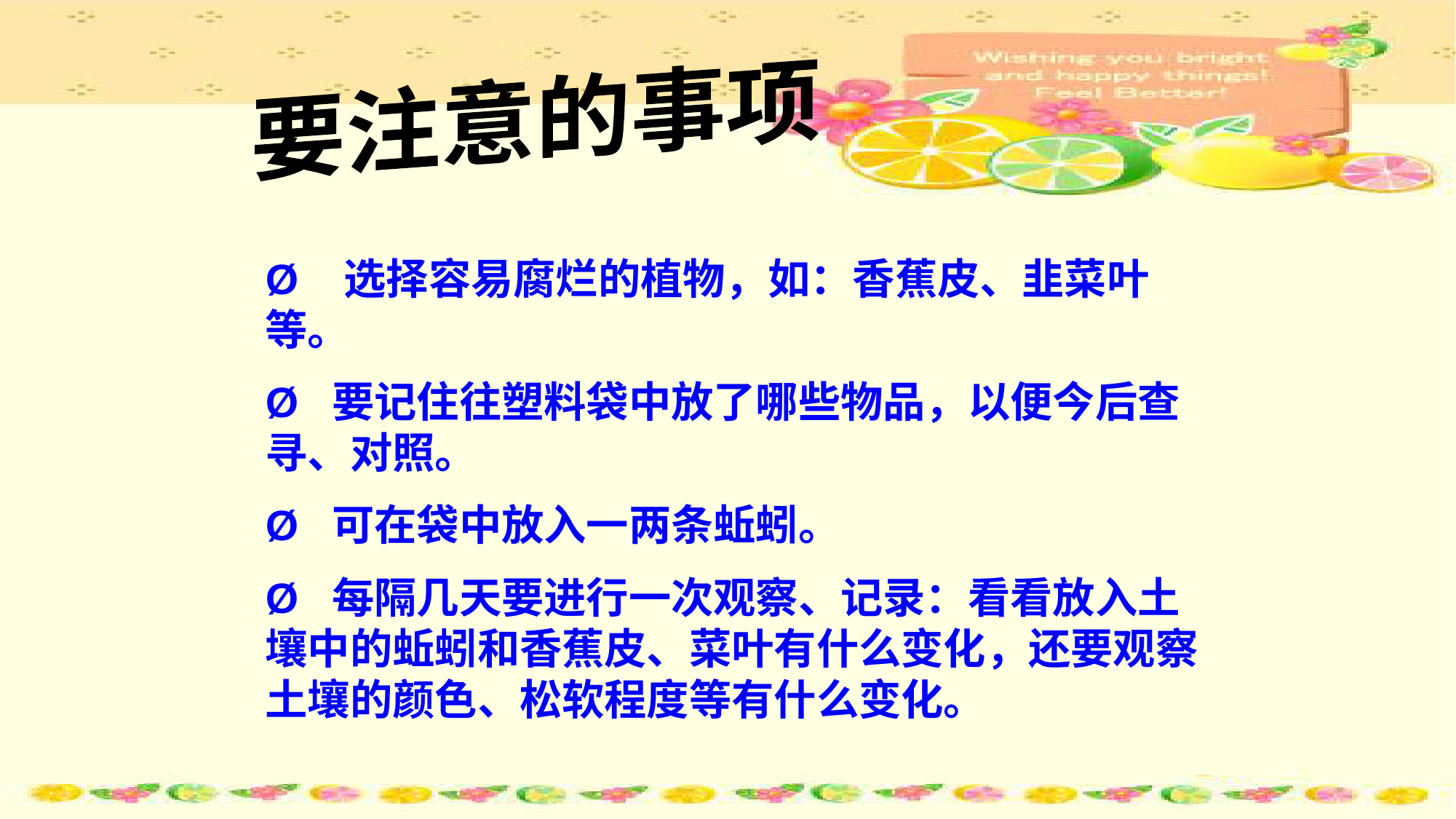

要注意的事项
Ø   选择容易腐烂的植物，如：香蕉皮、韭菜叶等。
Ø  要记住往塑料袋中放了哪些物品，以便今后查寻、对照。
Ø  可在袋中放入一两条蚯蚓。
Ø  每隔几天要进行一次观察、记录：看看放入土壤中的蚯蚓和香蕉皮、菜叶有什么变化，还要观察土壤的颜色、松软程度等有什么变化。